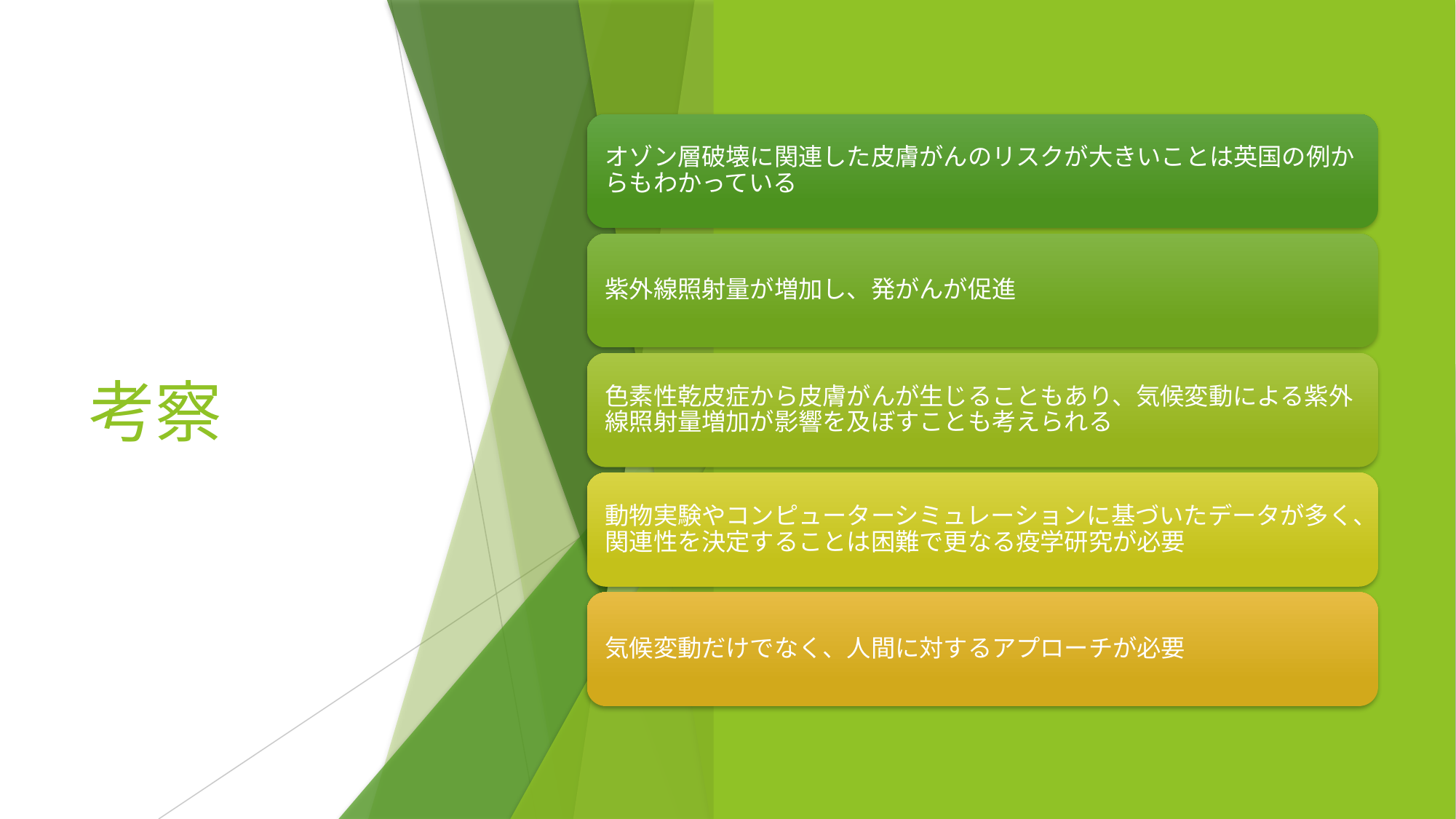

オゾン層破壊に関連した皮膚がんのリスクが大きいことは英国の例からもわかっている
紫外線照射量が増加し、発がんが促進
色素性乾皮症から皮膚がんが生じることもあり、気候変動による紫外線照射量増加が影響を及ぼすことも考えられる
動物実験やコンピューターシミュレーションに基づいたデータが多く、関連性を決定することは困難で更なる疫学研究が必要
気候変動だけでなく、人間に対するアプローチが必要
# 考察